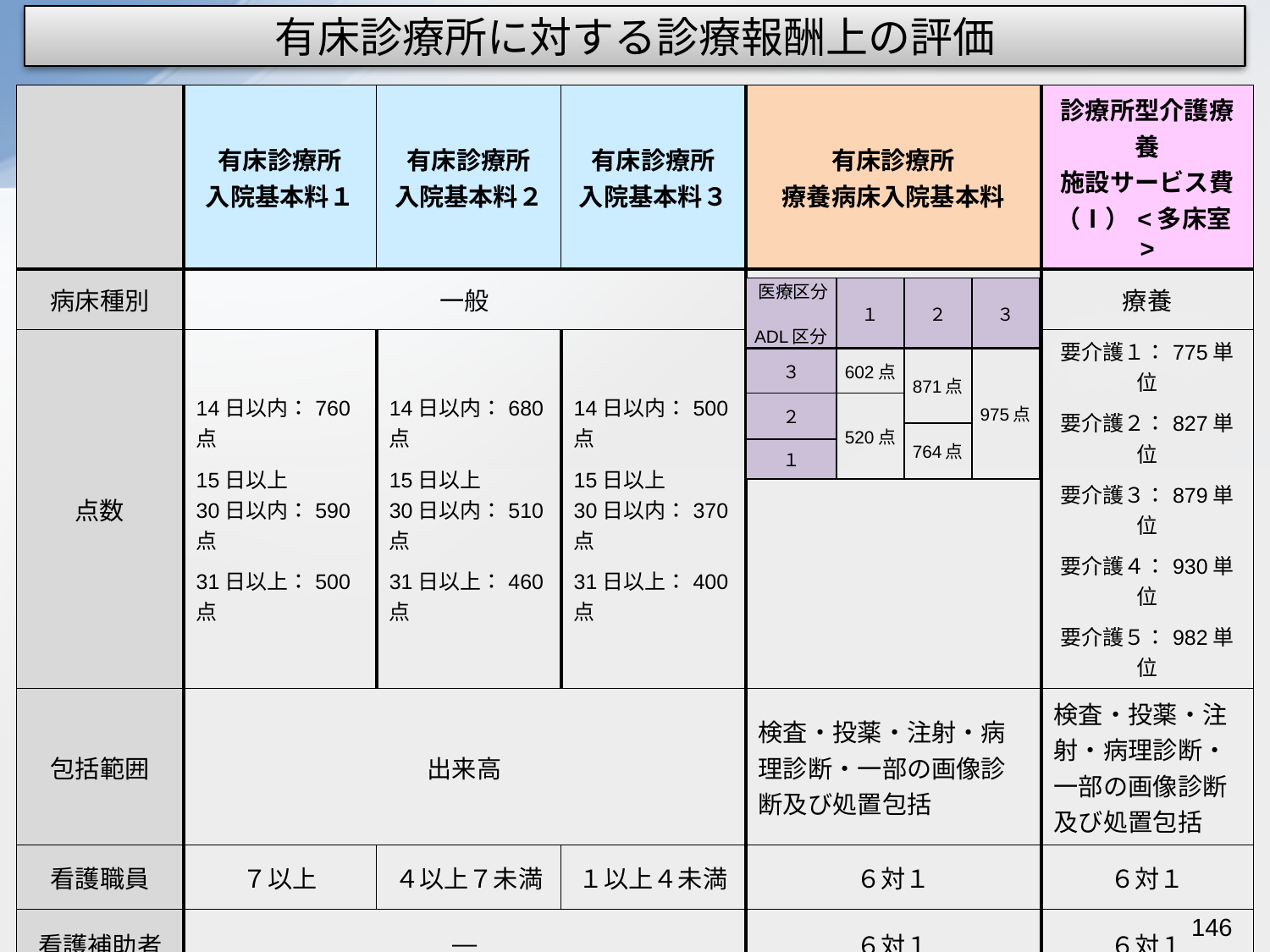

有床診療所に対する診療報酬上の評価
|  | 有床診療所 入院基本料１ | 有床診療所 入院基本料２ | 有床診療所 入院基本料３ | 有床診療所 療養病床入院基本料 | 診療所型介護療養 施設サービス費 （Ⅰ）<多床室> |
| --- | --- | --- | --- | --- | --- |
| 病床種別 | 一般 |  |  | 療養 | 療養 |
| 点数 | 14日以内：760点 15日以上 30日以内：590点 31日以上：500点 | 14日以内：680点 15日以上 30日以内：510点 31日以上：460点 | 14日以内：500点 15日以上 30日以内：370点 31日以上：400点 |  | 要介護１：775単位 要介護２：827単位 要介護３：879単位 要介護４：930単位 要介護５：982単位 |
| 包括範囲 | 出来高 |  |  | 検査・投薬・注射・病理診断・一部の画像診断及び処置包括 | 検査・投薬・注射・病理診断・一部の画像診断及び処置包括 |
| 看護職員 | ７以上 | ４以上７未満 | １以上４未満 | ６対１ | ６対１ |
| 看護補助者 | ― |  |  | ６対１ | ６対１ |
| 届出病床数 （22年7月時点） | 92,976床 |  |  | 9,061床 | 4,100床 |
|  | ●病床 一人部屋　　 6.3㎡／床以上 二人部屋～　4.3㎡／床以上 |  |  | ●病床 　6.4㎡／床以上 | ●病床 　6.4㎡／床以上 |
| 医療区分 ADL区分 | １ | ２ | ３ |
| --- | --- | --- | --- |
| ３ | 602点 | 871点 | 975点 |
| ２ | 520点 |  |  |
|  |  | 764点 |  |
| １ |  |  |  |
146